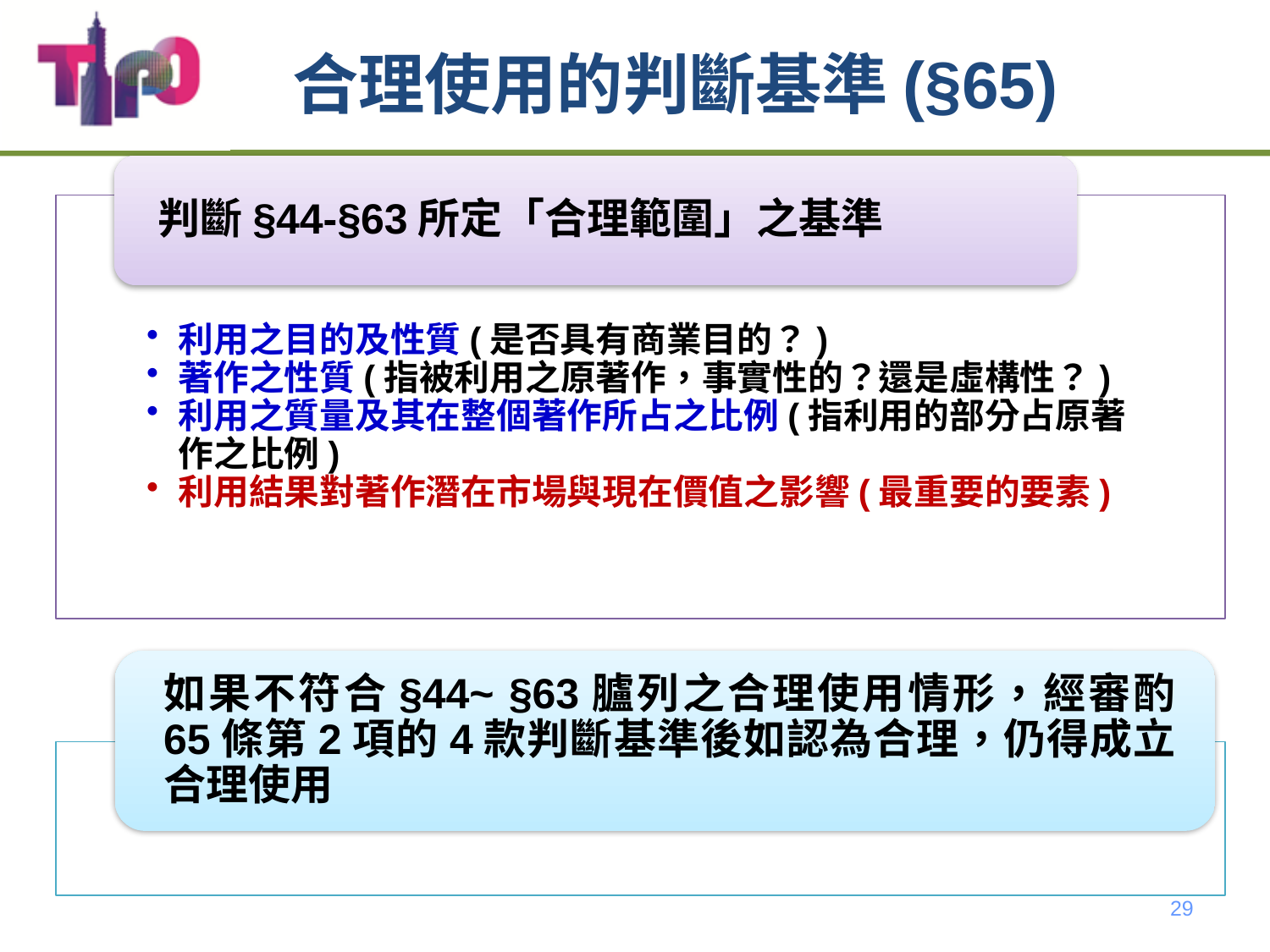

# 合理使用的判斷基準(§65)
利用之目的及性質(是否具有商業目的？)
著作之性質(指被利用之原著作，事實性的？還是虛構性？)
利用之質量及其在整個著作所占之比例(指利用的部分占原著作之比例)
利用結果對著作潛在市場與現在價值之影響(最重要的要素)
判斷§44-§63所定「合理範圍」之基準
如果不符合§44~ §63臚列之合理使用情形，經審酌 65條第2項的4款判斷基準後如認為合理，仍得成立合理使用
29